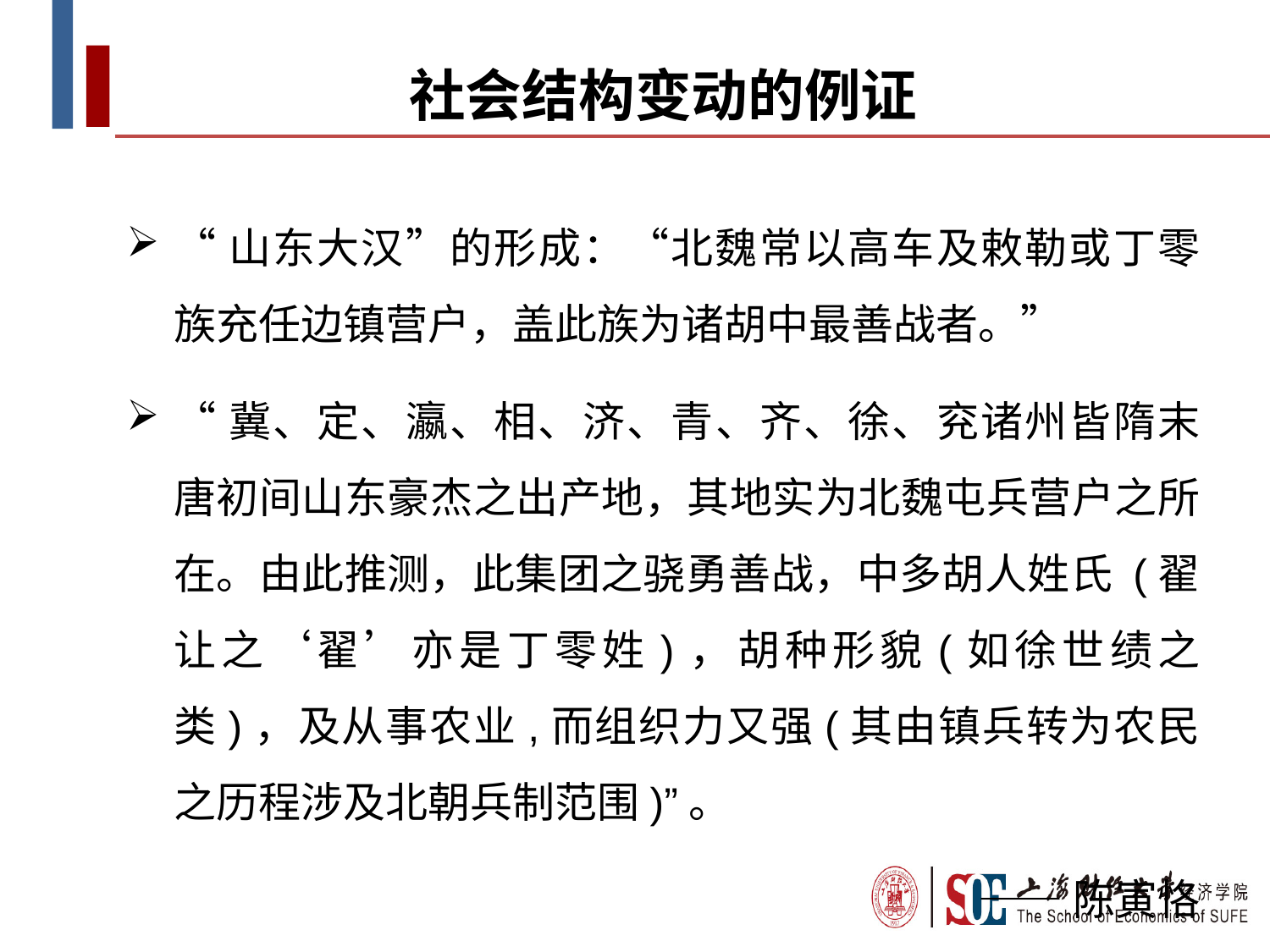

社会结构变动的例证
“山东大汉”的形成：“北魏常以高车及敕勒或丁零族充任边镇营户，盖此族为诸胡中最善战者。”
“冀、定、瀛、相、济、青、齐、徐、兖诸州皆隋末唐初间山东豪杰之出产地，其地实为北魏屯兵营户之所在。由此推测，此集团之骁勇善战，中多胡人姓氏 (翟让之‘翟’亦是丁零姓)，胡种形貌(如徐世绩之类)，及从事农业,而组织力又强(其由镇兵转为农民之历程涉及北朝兵制范围)”。
——陈寅恪